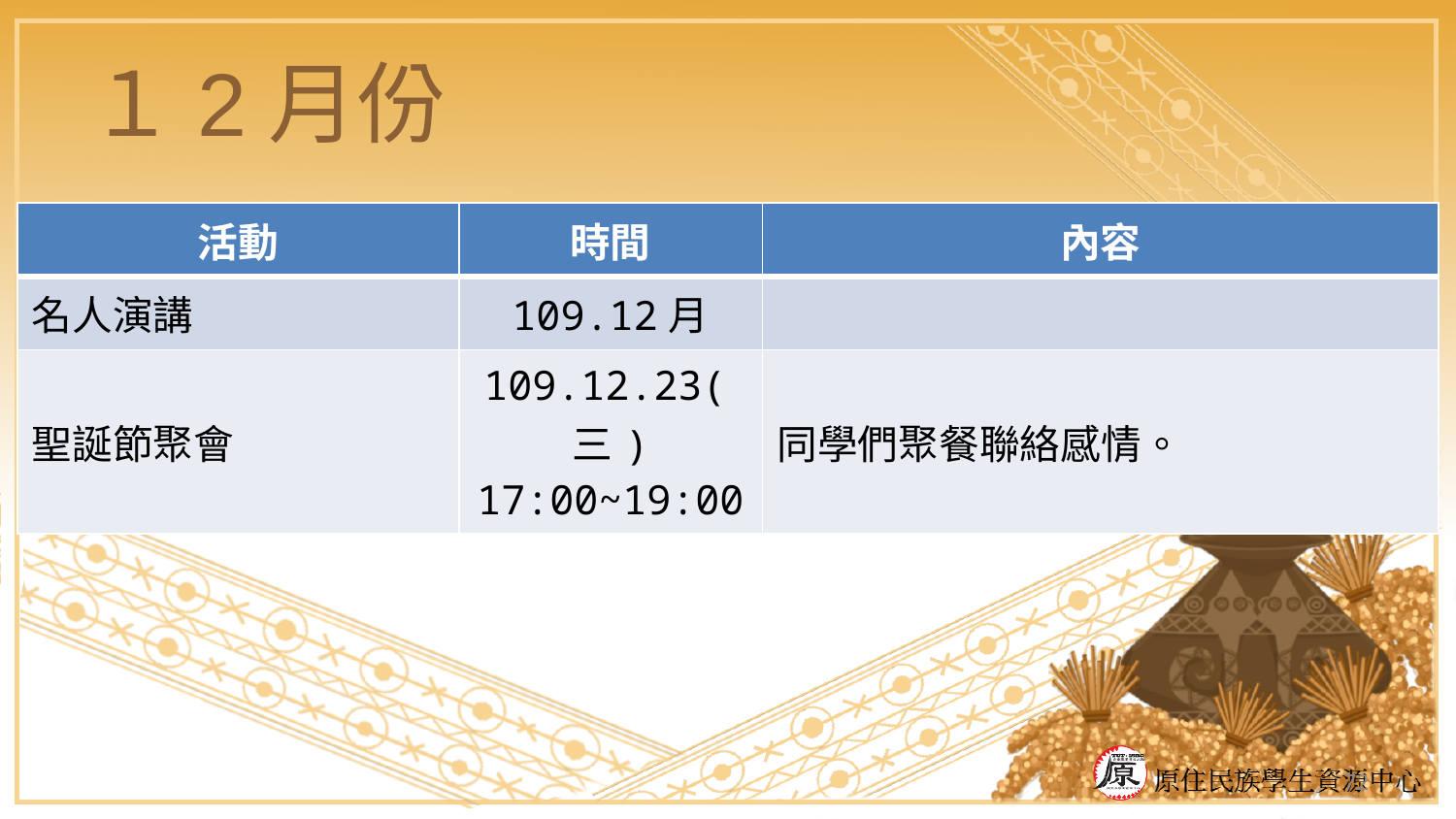

# １2月份
| 活動 | 時間 | 內容 |
| --- | --- | --- |
| 名人演講 | 109.12月 |  |
| 聖誕節聚會 | 109.12.23(三) 17:00~19:00 | 同學們聚餐聯絡感情。 |
72